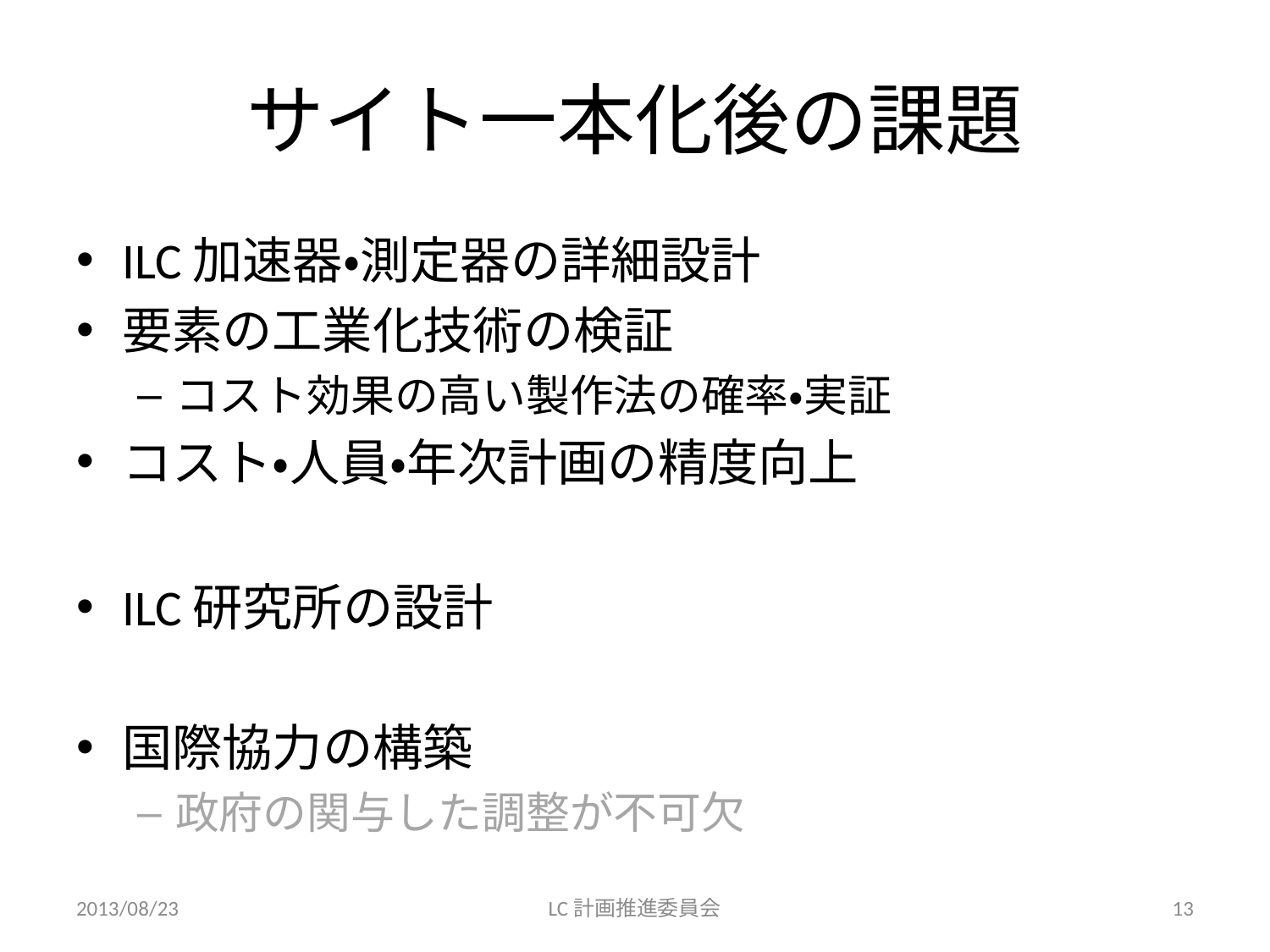

# サイト一本化後の課題
ILC加速器・測定器の詳細設計
要素の工業化技術の検証
コスト効果の高い製作法の確率・実証
コスト・人員・年次計画の精度向上

ILC研究所の設計

国際協力の構築
政府の関与した調整が不可欠
2013/08/23
LC計画推進委員会
13